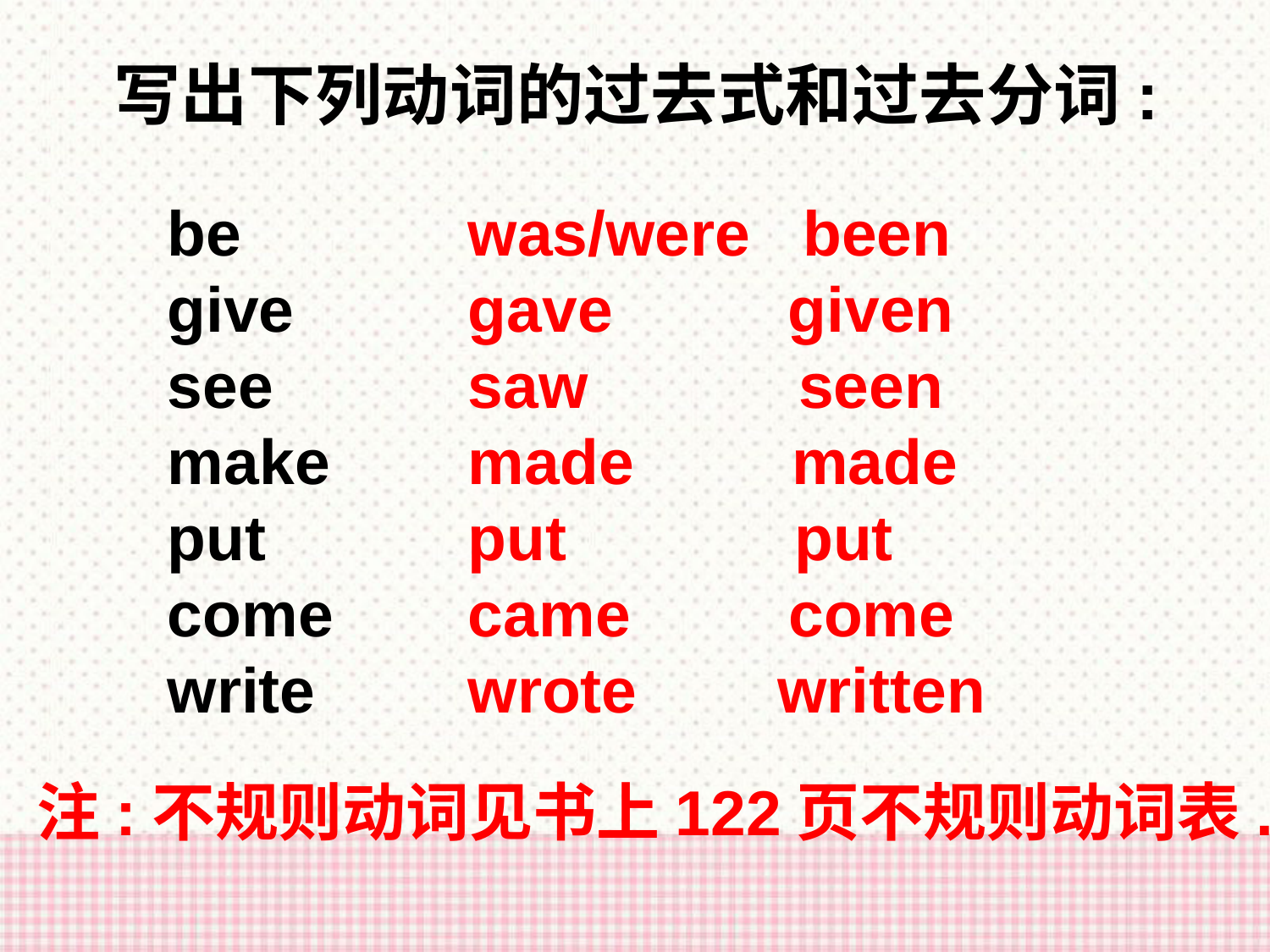

写出下列动词的过去式和过去分词:
be
give
see
make
put
come
write
was/were   been
gave          given
saw            seen
made         made
put             put
came         come
wrote        written
注:不规则动词见书上122页不规则动词表.